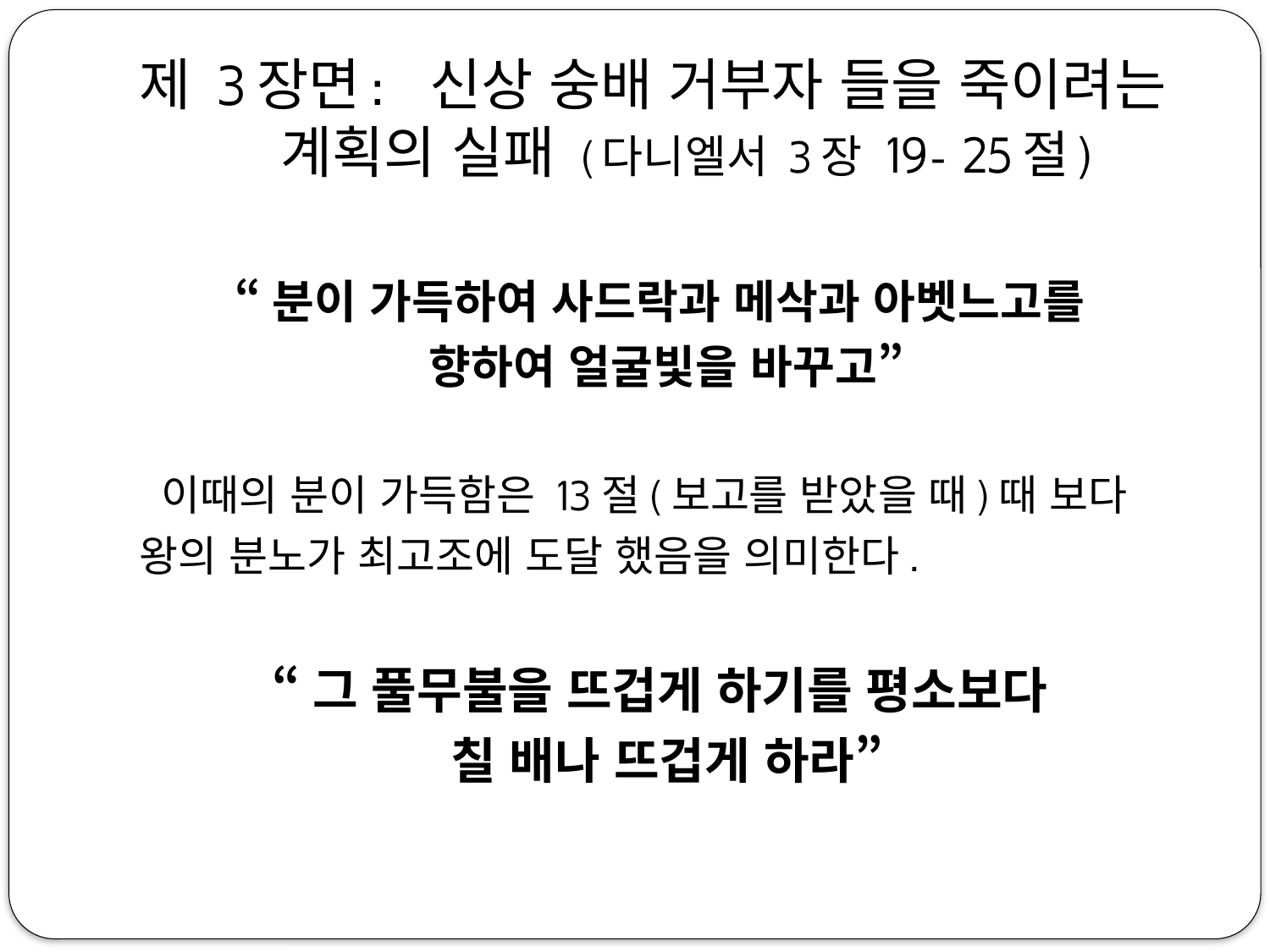

# 제 3장면:  신상 숭배 거부자 들을 죽이려는 계획의 실패 (다니엘서 3장 19- 25절)

“분이 가득하여 사드락과 메삭과 아벳느고를
향하여 얼굴빛을 바꾸고”

 이때의 분이 가득함은 13절(보고를 받았을 때)때 보다
왕의 분노가 최고조에 도달 했음을 의미한다.

“그 풀무불을 뜨겁게 하기를 평소보다
칠 배나 뜨겁게 하라”